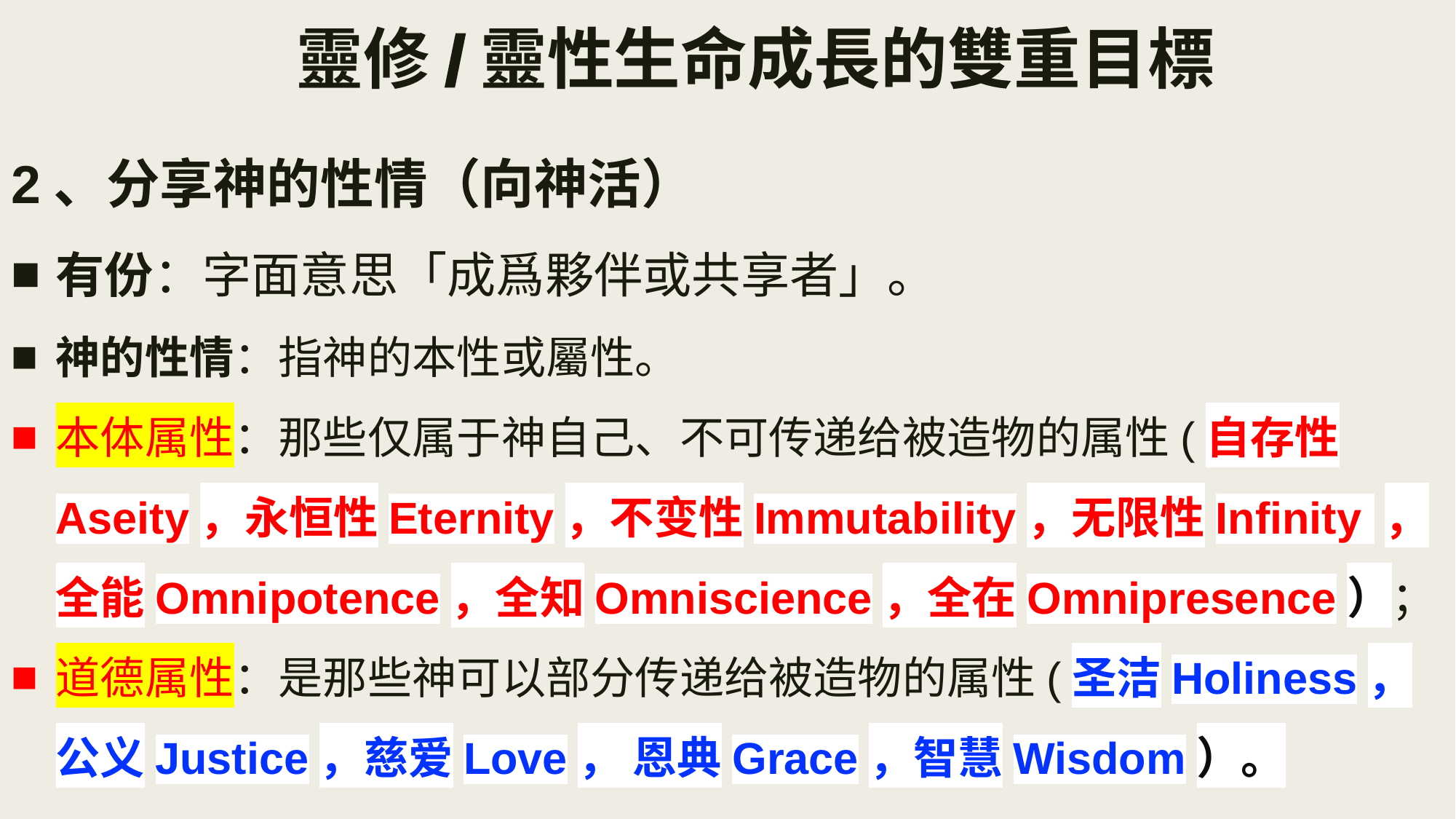

# 靈修/靈性生命成長的雙重目標
2、分享神的性情（向神活）
有份：字面意思「成爲夥伴或共享者」。
神的性情：指神的本性或屬性。
本体属性：那些仅属于神自己、不可传递给被造物的属性(自存性Aseity，永恒性Eternity，不变性Immutability，无限性Infinity ，全能Omnipotence，全知Omniscience，全在Omnipresence）；
道德属性：是那些神可以部分传递给被造物的属性(圣洁Holiness，公义Justice，慈爱Love， 恩典Grace，智慧Wisdom）。